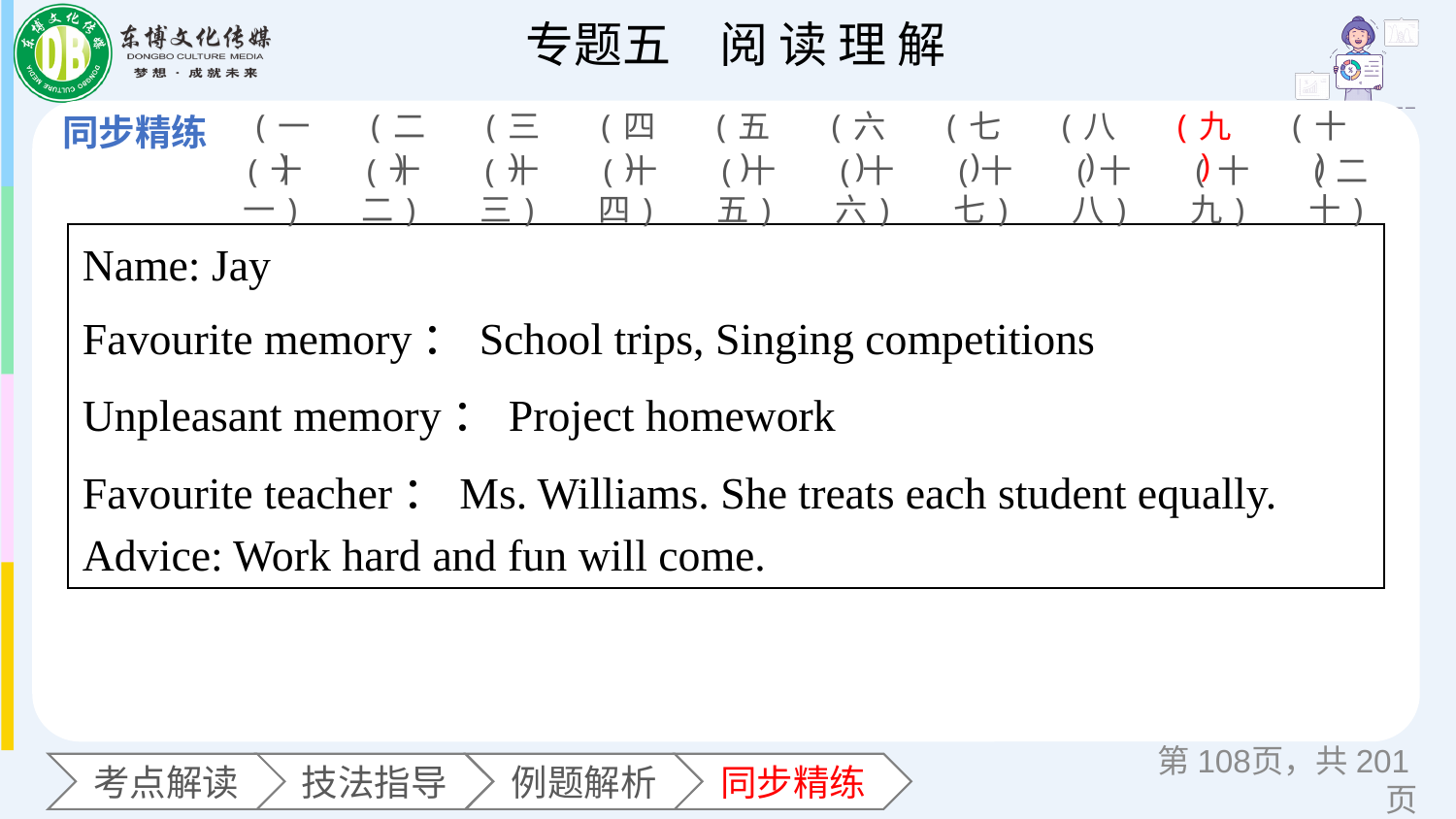

(一)
(二)
(三)
(四)
(五)
(六)
(七)
(八)
(九)
(十)
(十一)
(十二)
(十三)
(十四)
(十五)
(十六)
(十七)
(十八)
(十九)
(二十)
| Name: Jay Favourite memory：School trips, Singing competitions Unpleasant memory：Project homework Favourite teacher：Ms. Williams. She treats each student equally. Advice: Work hard and fun will come. |
| --- |
第108页，共201页